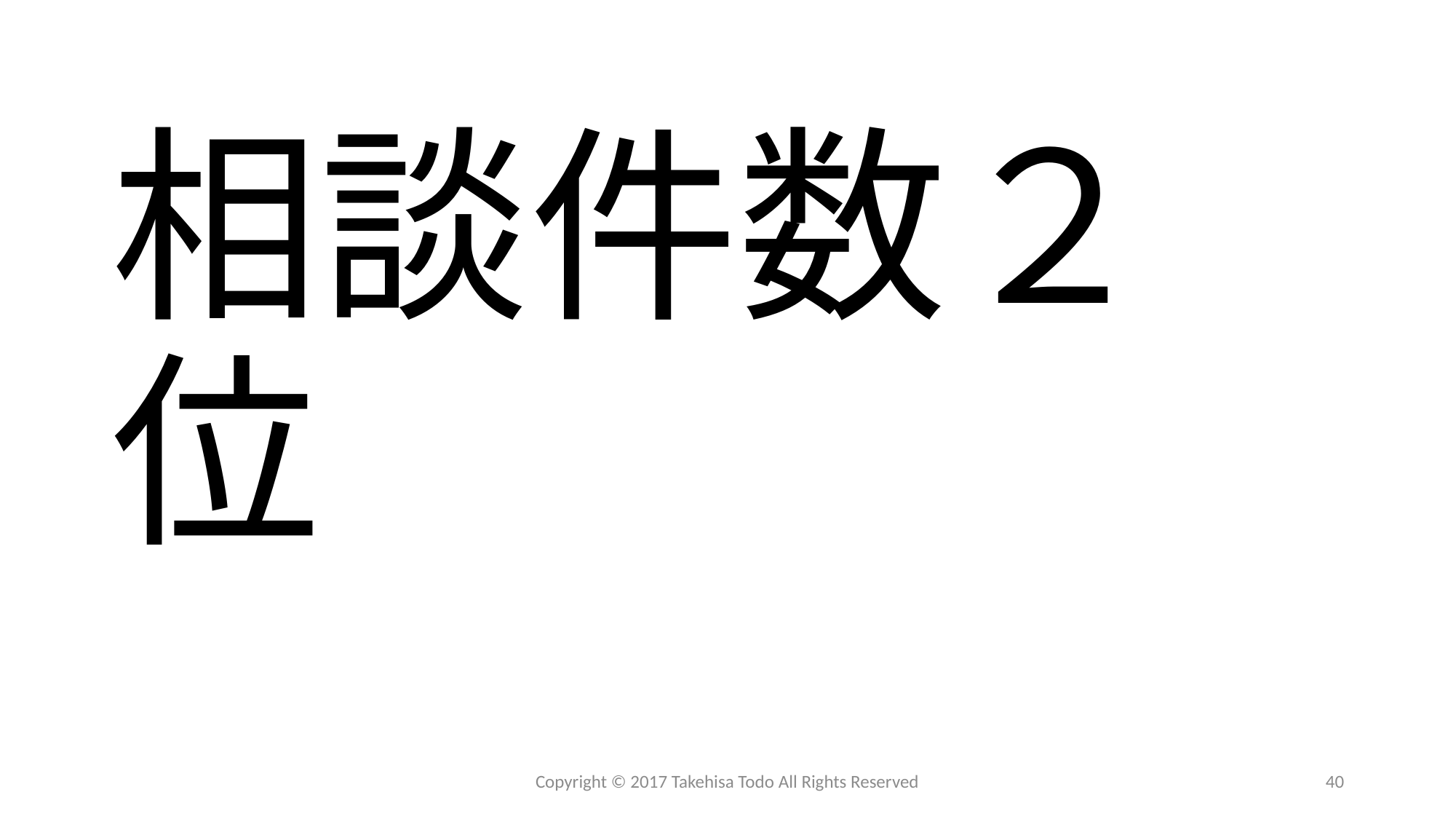

# 相談件数２位
Copyright © 2017 Takehisa Todo All Rights Reserved
40